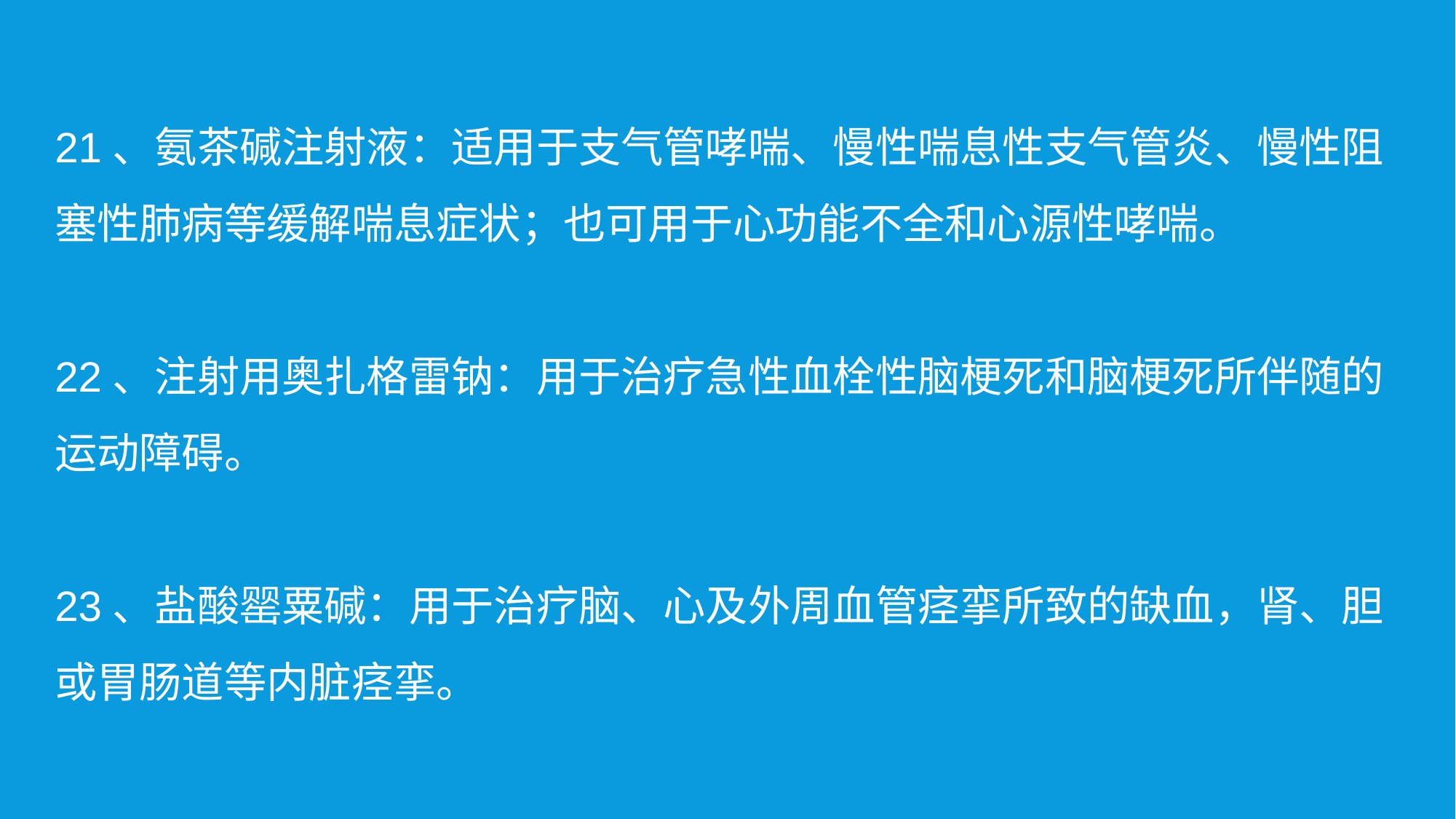

21、氨茶碱注射液：适用于支气管哮喘、慢性喘息性支气管炎、慢性阻塞性肺病等缓解喘息症状；也可用于心功能不全和心源性哮喘。

22、注射用奥扎格雷钠：用于治疗急性血栓性脑梗死和脑梗死所伴随的运动障碍。

23、盐酸罂粟碱：用于治疗脑、心及外周血管痉挛所致的缺血，肾、胆或胃肠道等内脏痉挛。